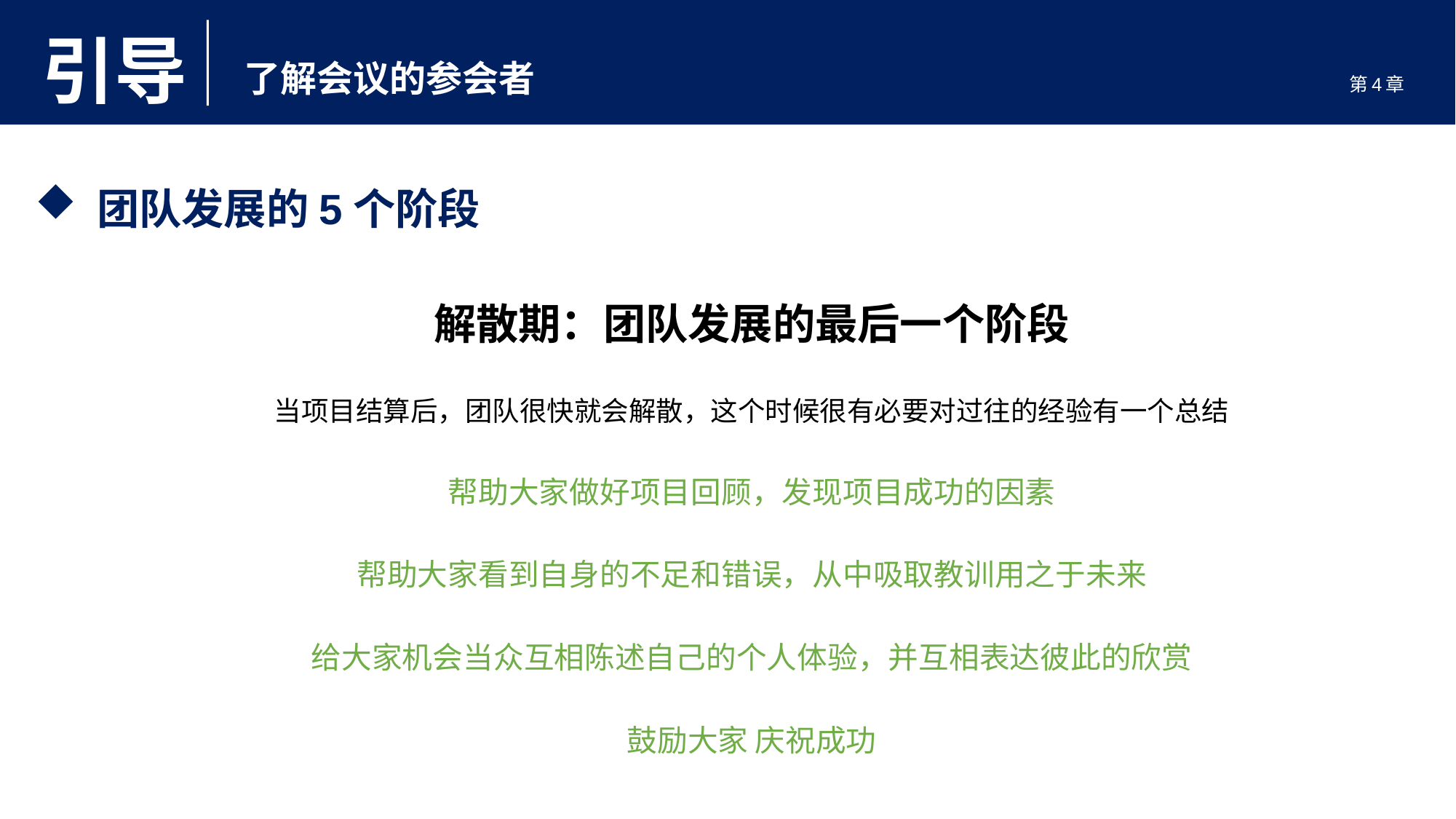

引导

了解会议的参会者
第4章
 团队发展的5个阶段
解散期：团队发展的最后一个阶段
当项目结算后，团队很快就会解散，这个时候很有必要对过往的经验有一个总结
帮助大家做好项目回顾，发现项目成功的因素
帮助大家看到自身的不足和错误，从中吸取教训用之于未来
给大家机会当众互相陈述自己的个人体验，并互相表达彼此的欣赏
鼓励大家 庆祝成功